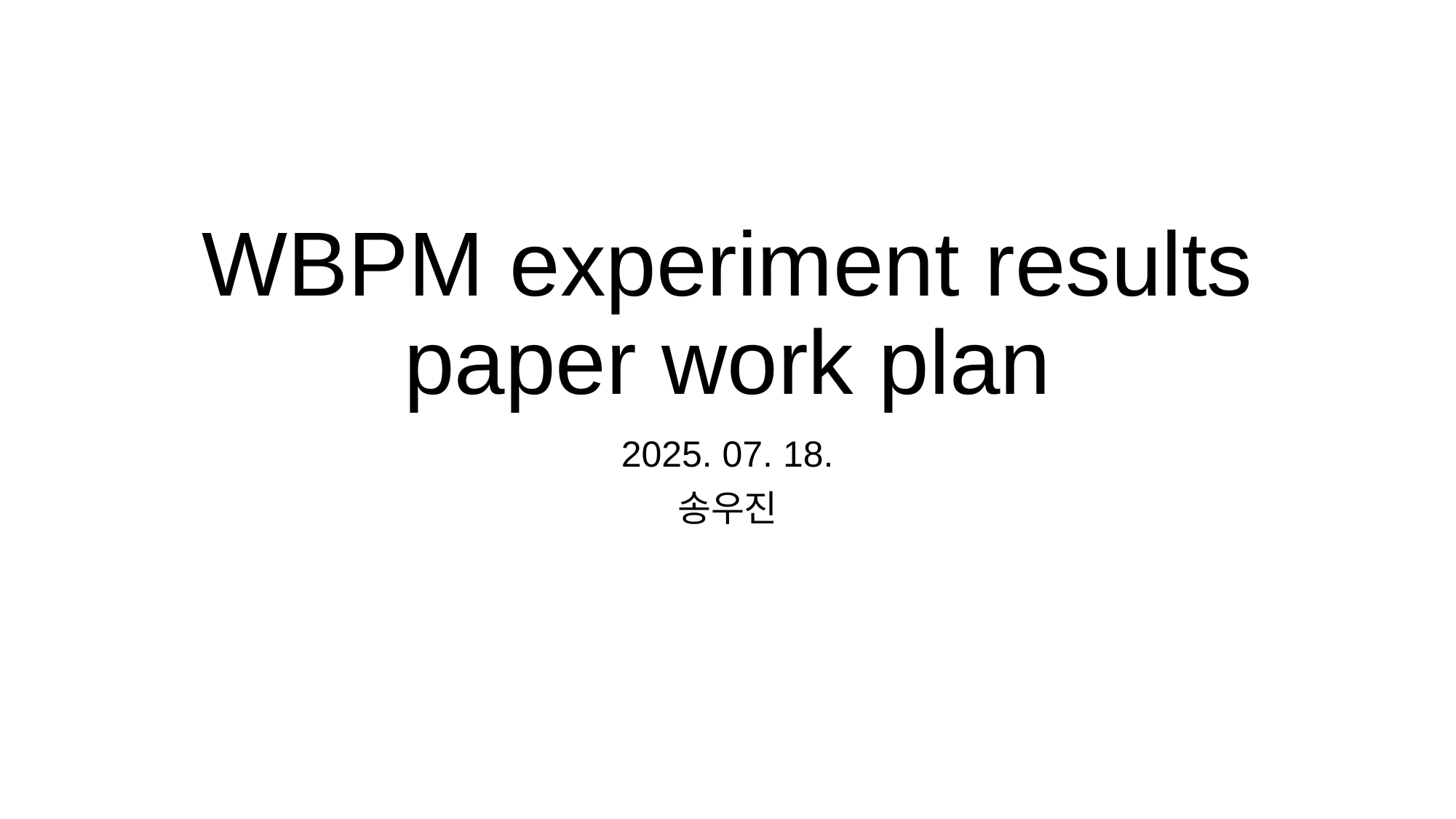

# WBPM experiment results paper work plan
2025. 07. 18.
송우진